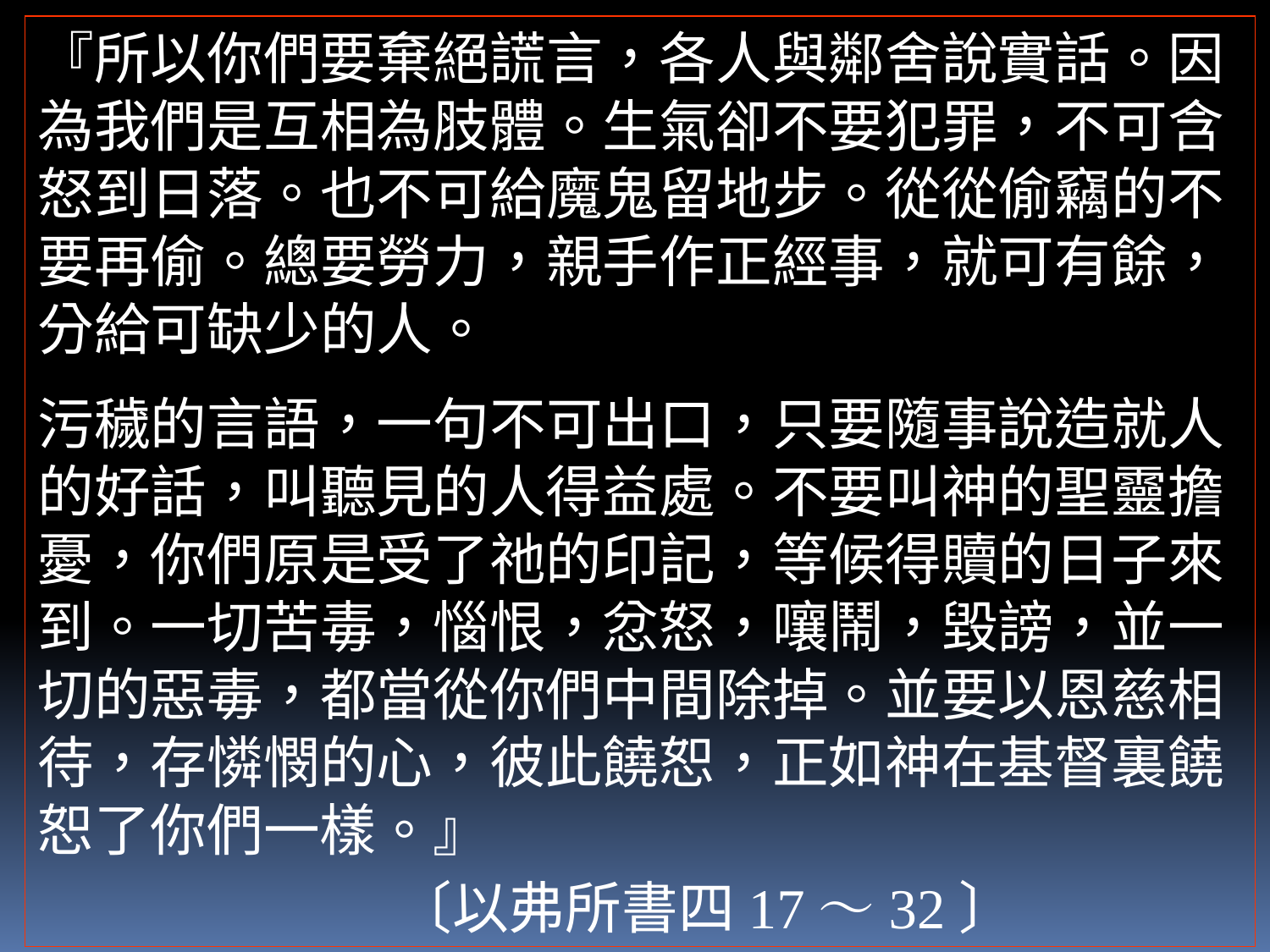

『所以你們要棄絕謊言，各人與鄰舍說實話。因為我們是互相為肢體。生氣卻不要犯罪，不可含怒到日落。也不可給魔鬼留地步。從從偷竊的不要再偷。總要勞力，親手作正經事，就可有餘，分給可缺少的人。

污穢的言語，一句不可出口，只要隨事說造就人的好話，叫聽見的人得益處。不要叫神的聖靈擔憂，你們原是受了祂的印記，等候得贖的日子來到。一切苦毒，惱恨，忿怒，嚷鬧，毀謗，並一切的惡毒，都當從你們中間除掉。並要以恩慈相待，存憐憫的心，彼此饒恕，正如神在基督裏饒恕了你們一樣。』
                      〔以弗所書四17～32〕